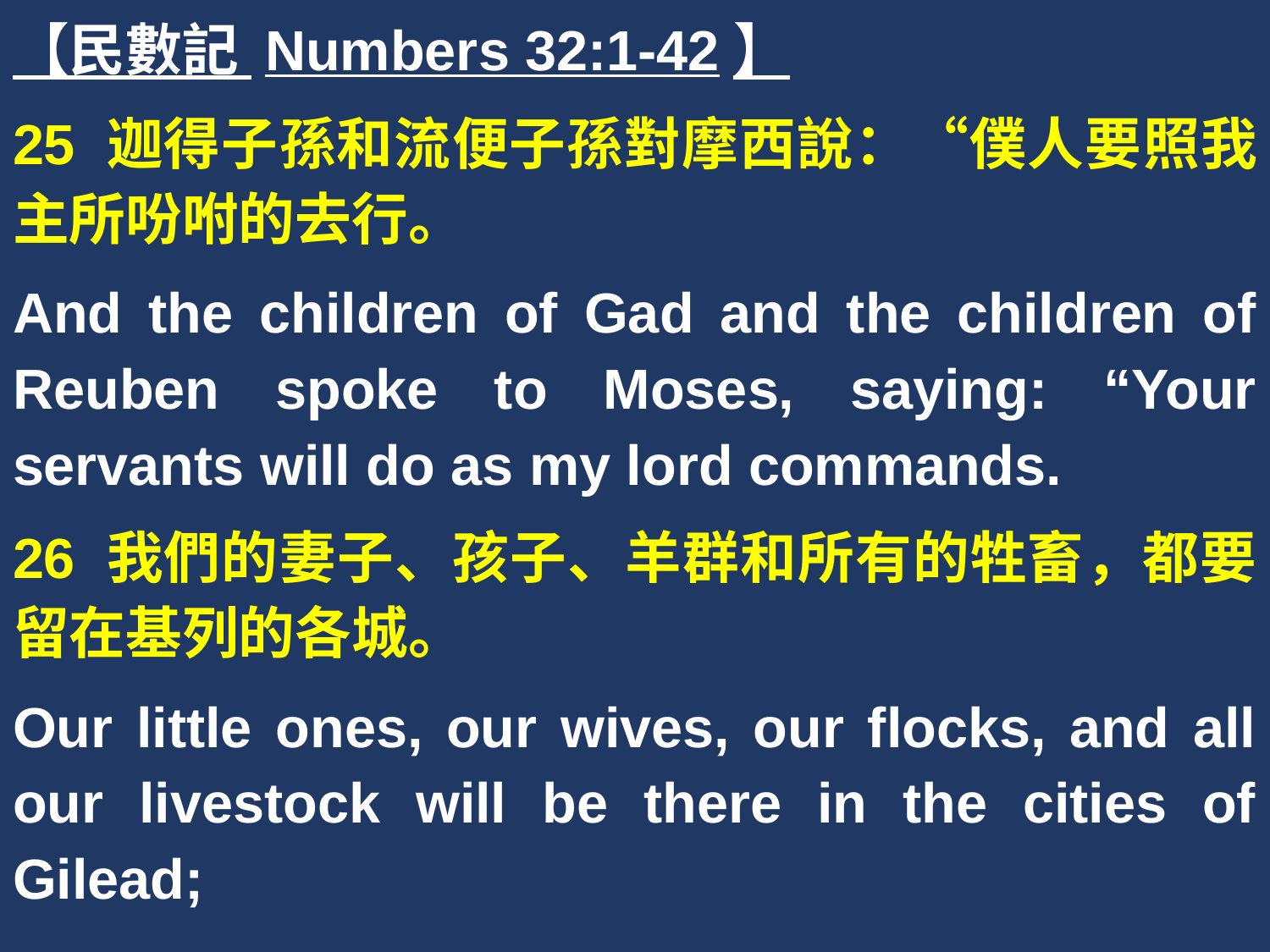

【民數記 Numbers 32:1-42】
25 迦得子孫和流便子孫對摩西說：“僕人要照我主所吩咐的去行。
And the children of Gad and the children of Reuben spoke to Moses, saying: “Your servants will do as my lord commands.
26 我們的妻子、孩子、羊群和所有的牲畜，都要留在基列的各城。
Our little ones, our wives, our flocks, and all our livestock will be there in the cities of Gilead;